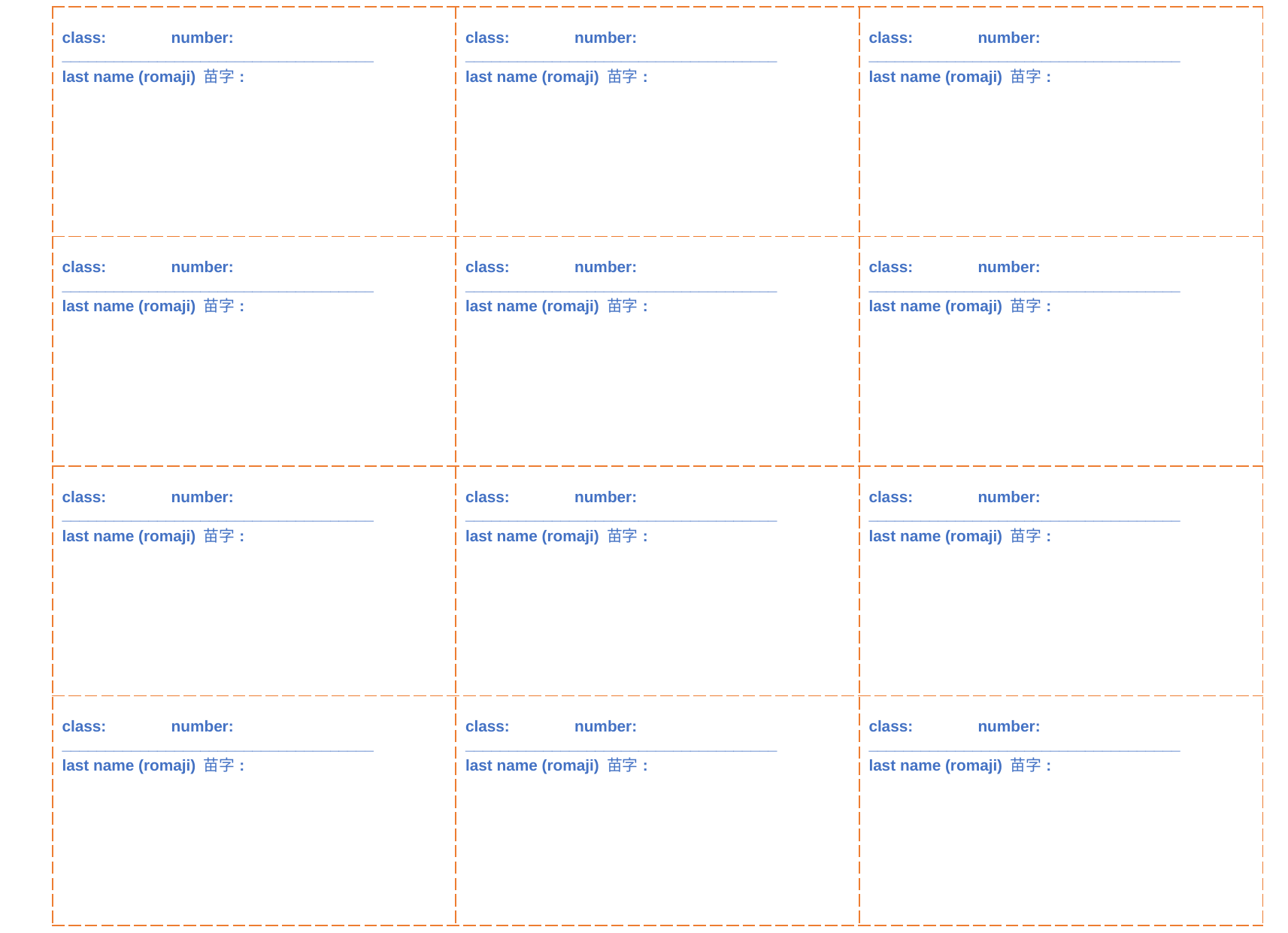

| class: number: \_\_\_\_\_\_\_\_\_\_\_\_\_\_\_\_\_\_\_\_\_\_\_\_\_\_\_\_\_\_\_\_\_\_\_\_ last name (romaji) 苗字: | class: number: \_\_\_\_\_\_\_\_\_\_\_\_\_\_\_\_\_\_\_\_\_\_\_\_\_\_\_\_\_\_\_\_\_\_\_\_ last name (romaji) 苗字: | class: number: \_\_\_\_\_\_\_\_\_\_\_\_\_\_\_\_\_\_\_\_\_\_\_\_\_\_\_\_\_\_\_\_\_\_\_\_ last name (romaji) 苗字: |
| --- | --- | --- |
| class: number: \_\_\_\_\_\_\_\_\_\_\_\_\_\_\_\_\_\_\_\_\_\_\_\_\_\_\_\_\_\_\_\_\_\_\_\_ last name (romaji) 苗字: | class: number: \_\_\_\_\_\_\_\_\_\_\_\_\_\_\_\_\_\_\_\_\_\_\_\_\_\_\_\_\_\_\_\_\_\_\_\_ last name (romaji) 苗字: | class: number: \_\_\_\_\_\_\_\_\_\_\_\_\_\_\_\_\_\_\_\_\_\_\_\_\_\_\_\_\_\_\_\_\_\_\_\_ last name (romaji) 苗字: |
| class: number: \_\_\_\_\_\_\_\_\_\_\_\_\_\_\_\_\_\_\_\_\_\_\_\_\_\_\_\_\_\_\_\_\_\_\_\_ last name (romaji) 苗字: | class: number: \_\_\_\_\_\_\_\_\_\_\_\_\_\_\_\_\_\_\_\_\_\_\_\_\_\_\_\_\_\_\_\_\_\_\_\_ last name (romaji) 苗字: | class: number: \_\_\_\_\_\_\_\_\_\_\_\_\_\_\_\_\_\_\_\_\_\_\_\_\_\_\_\_\_\_\_\_\_\_\_\_ last name (romaji) 苗字: |
| class: number: \_\_\_\_\_\_\_\_\_\_\_\_\_\_\_\_\_\_\_\_\_\_\_\_\_\_\_\_\_\_\_\_\_\_\_\_ last name (romaji) 苗字: | class: number: \_\_\_\_\_\_\_\_\_\_\_\_\_\_\_\_\_\_\_\_\_\_\_\_\_\_\_\_\_\_\_\_\_\_\_\_ last name (romaji) 苗字: | class: number: \_\_\_\_\_\_\_\_\_\_\_\_\_\_\_\_\_\_\_\_\_\_\_\_\_\_\_\_\_\_\_\_\_\_\_\_ last name (romaji) 苗字: |